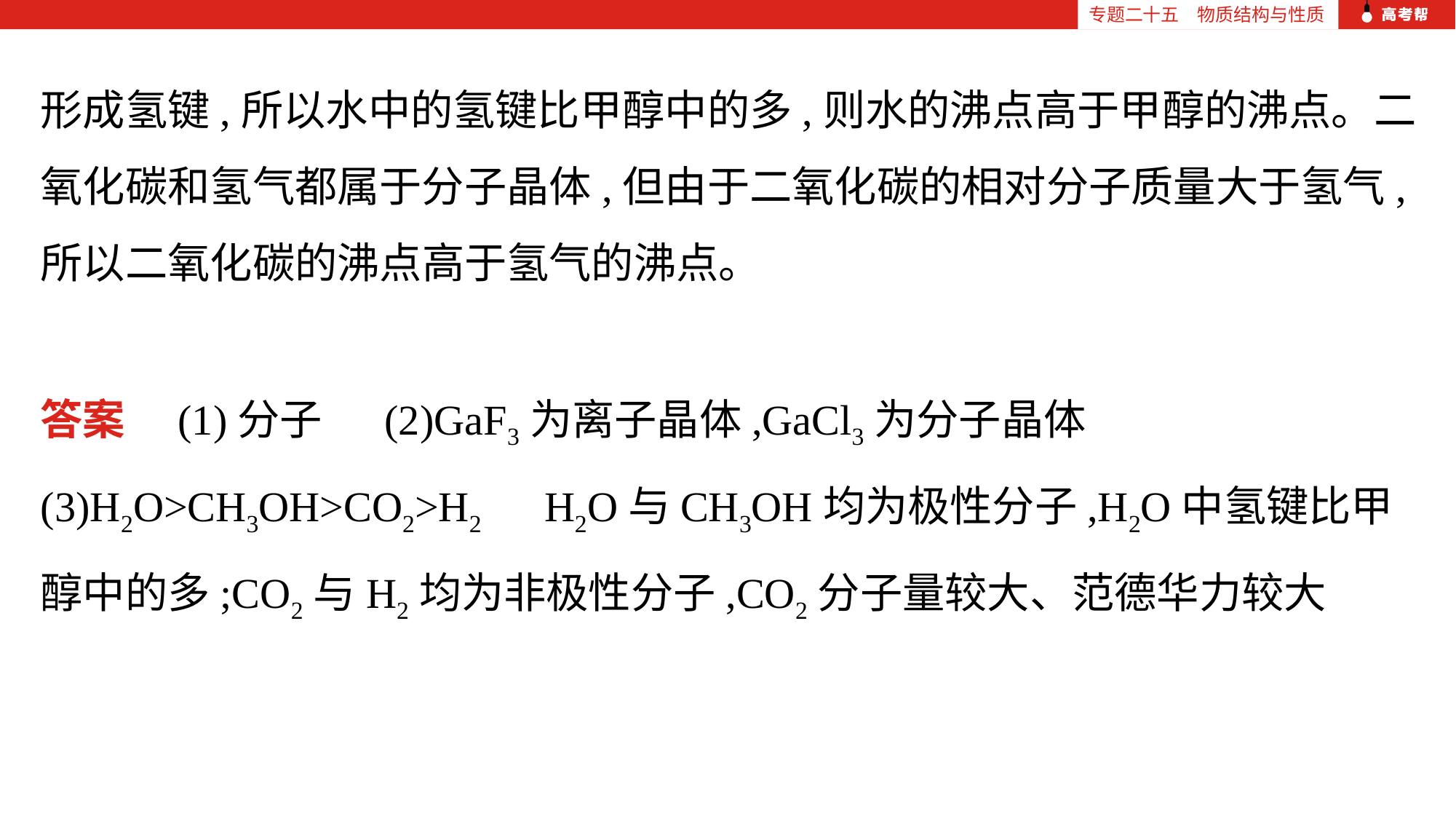

专题二十五　物质结构与性质
形成氢键,所以水中的氢键比甲醇中的多,则水的沸点高于甲醇的沸点。二氧化碳和氢气都属于分子晶体,但由于二氧化碳的相对分子质量大于氢气,所以二氧化碳的沸点高于氢气的沸点。

答案　(1)分子　 (2)GaF3为离子晶体,GaCl3为分子晶体
(3)H2O>CH3OH>CO2>H2　H2O与CH3OH均为极性分子,H2O中氢键比甲醇中的多;CO2与H2均为非极性分子,CO2分子量较大、范德华力较大